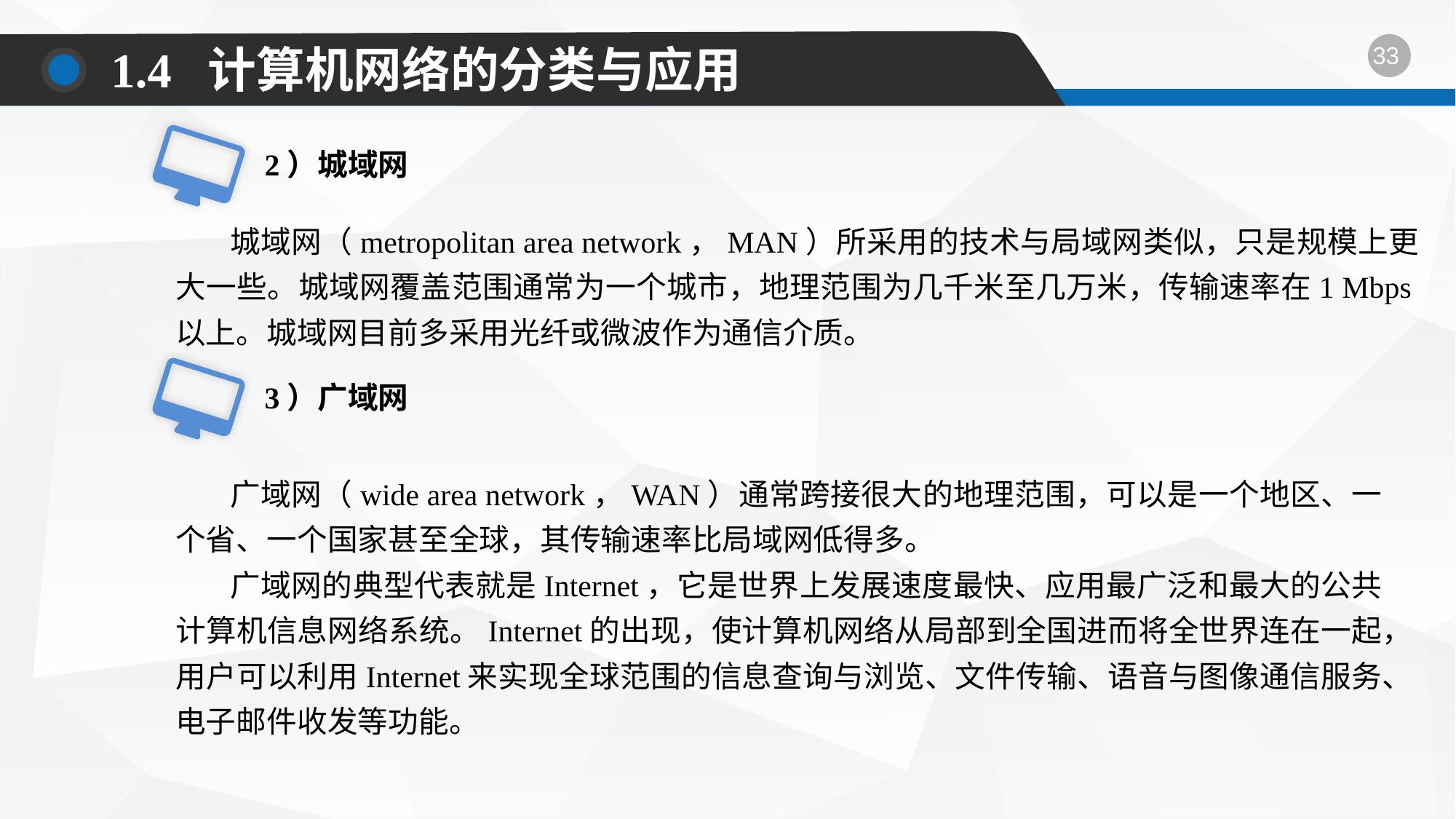

1.4  计算机网络的分类与应用

2）城域网
城域网（metropolitan area network，MAN）所采用的技术与局域网类似，只是规模上更大一些。城域网覆盖范围通常为一个城市，地理范围为几千米至几万米，传输速率在1 Mbps以上。城域网目前多采用光纤或微波作为通信介质。

3）广域网
广域网（wide area network，WAN）通常跨接很大的地理范围，可以是一个地区、一个省、一个国家甚至全球，其传输速率比局域网低得多。
广域网的典型代表就是Internet，它是世界上发展速度最快、应用最广泛和最大的公共计算机信息网络系统。Internet的出现，使计算机网络从局部到全国进而将全世界连在一起，用户可以利用Internet来实现全球范围的信息查询与浏览、文件传输、语音与图像通信服务、电子邮件收发等功能。